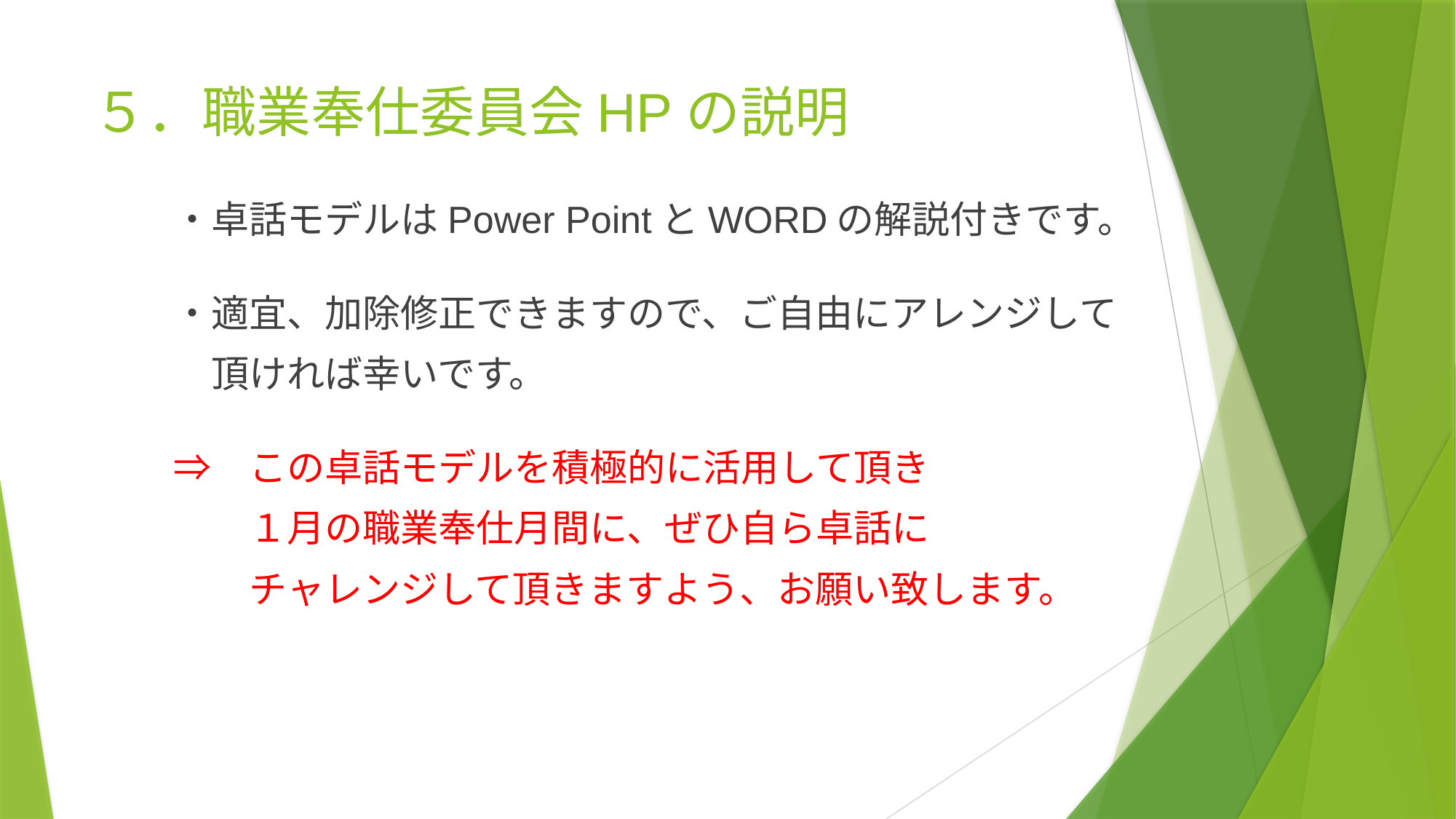

# ５．職業奉仕委員会HPの説明
　・卓話モデルはPower PointとWORDの解説付きです。

　・適宜、加除修正できますので、ご自由にアレンジして
　　頂ければ幸いです。

　⇒　この卓話モデルを積極的に活用して頂き
　　　１月の職業奉仕月間に、ぜひ自ら卓話に
　　　チャレンジして頂きますよう、お願い致します。